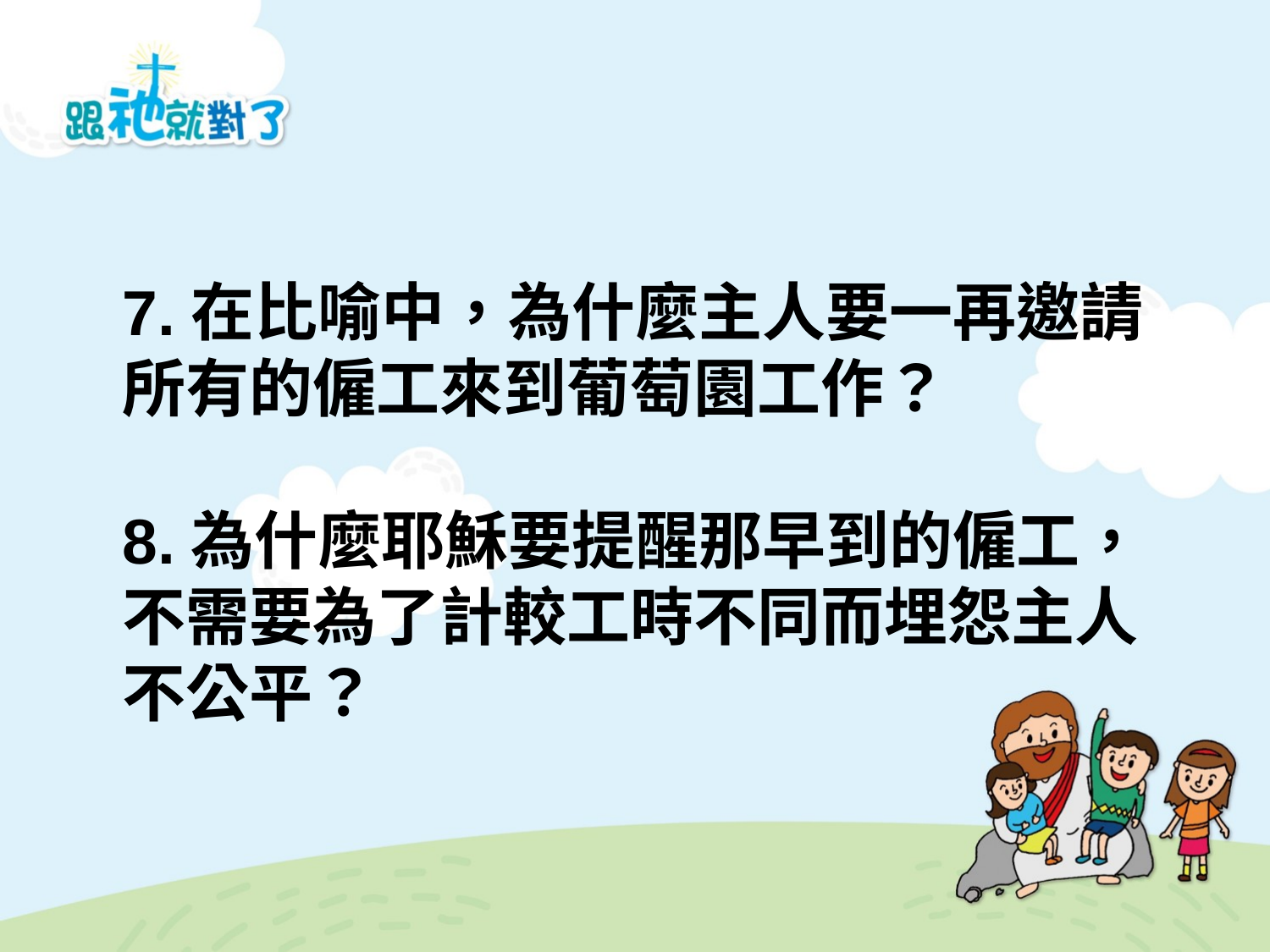

7.在比喻中，為什麼主人要一再邀請所有的僱工來到葡萄園工作？

8.為什麼耶穌要提醒那早到的僱工，不需要為了計較工時不同而埋怨主人不公平？